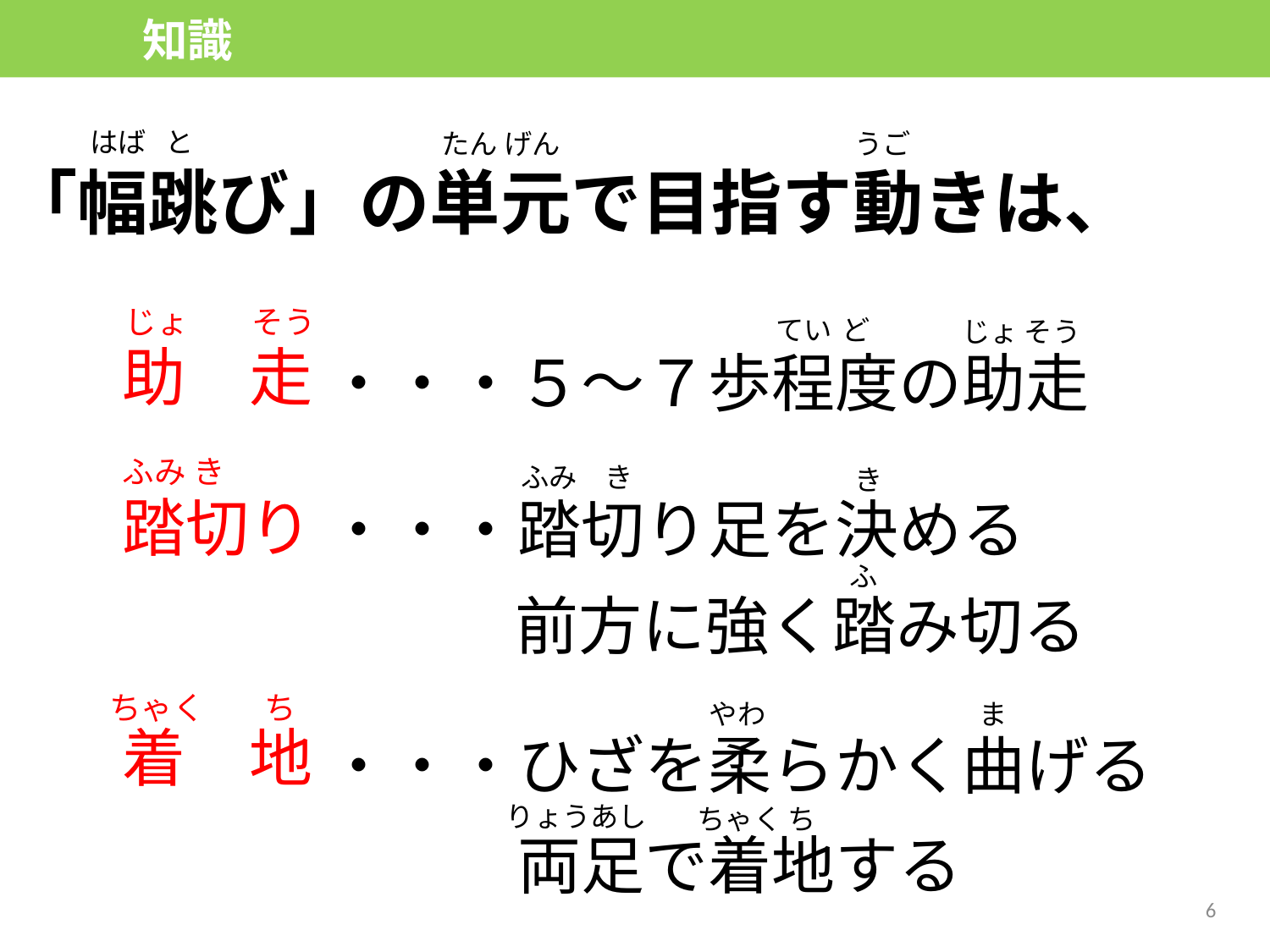

知識
はば
と
たん げん
うご
「幅跳び」の単元で目指す動きは、
じょ　　そう
・・・５～７歩程度の助走
助　走
てい  ど
じょ そう
ふみ き
ふみ　き
踏切り
き
・・・踏切り足を決める
ふ
　　　前方に強く踏み切る
ちゃく　　ち
着　地
やわ
・・・ひざを柔らかく曲げる
ま
りょうあし
ちゃく ち
　　　両足で着地する
6